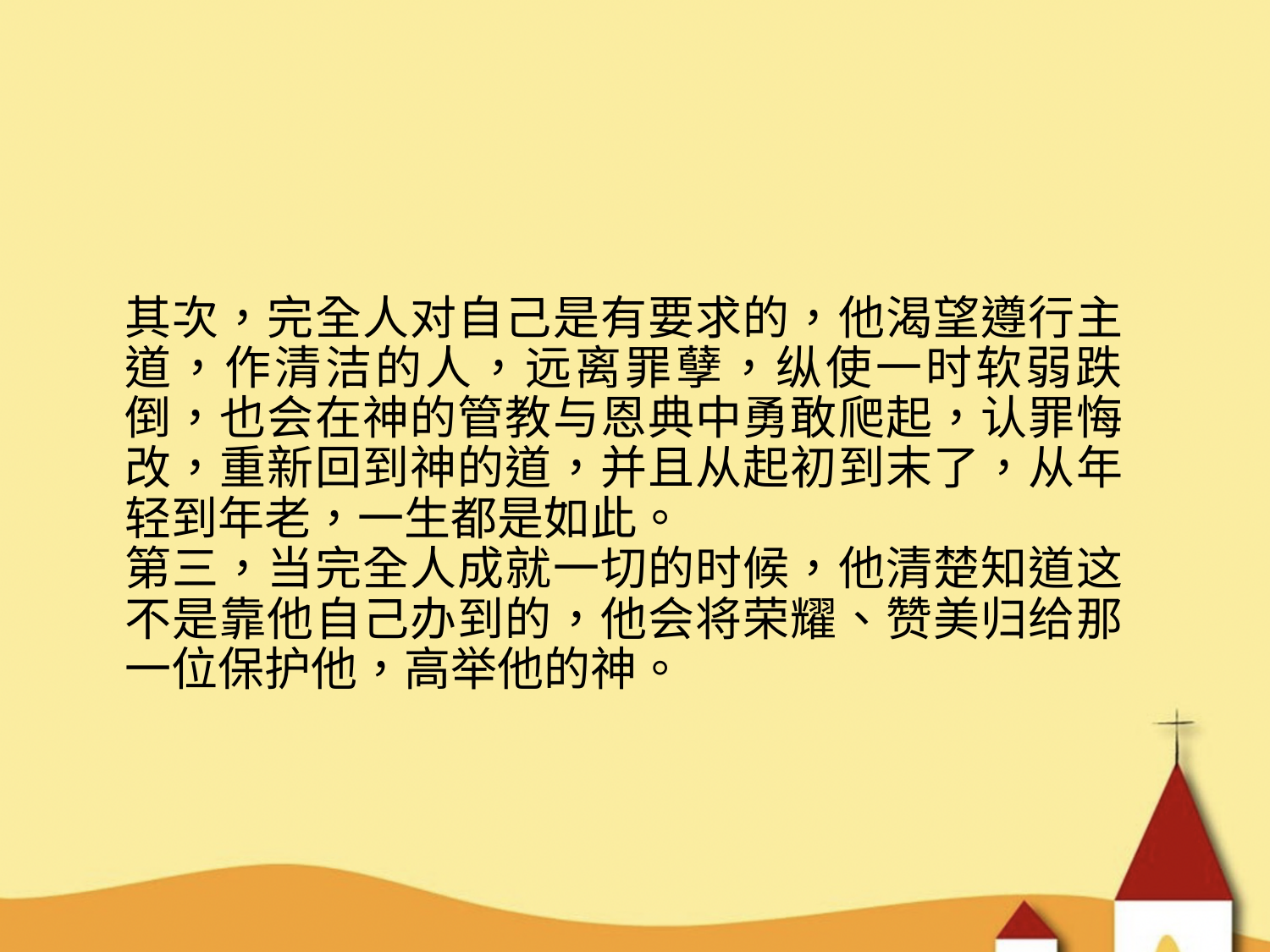

#
其次，完全人对自己是有要求的，他渴望遵行主道，作清洁的人，远离罪孽，纵使一时软弱跌倒，也会在神的管教与恩典中勇敢爬起，认罪悔改，重新回到神的道，并且从起初到末了，从年轻到年老，一生都是如此。
第三，当完全人成就一切的时候，他清楚知道这不是靠他自己办到的，他会将荣耀、赞美归给那一位保护他，高举他的神。